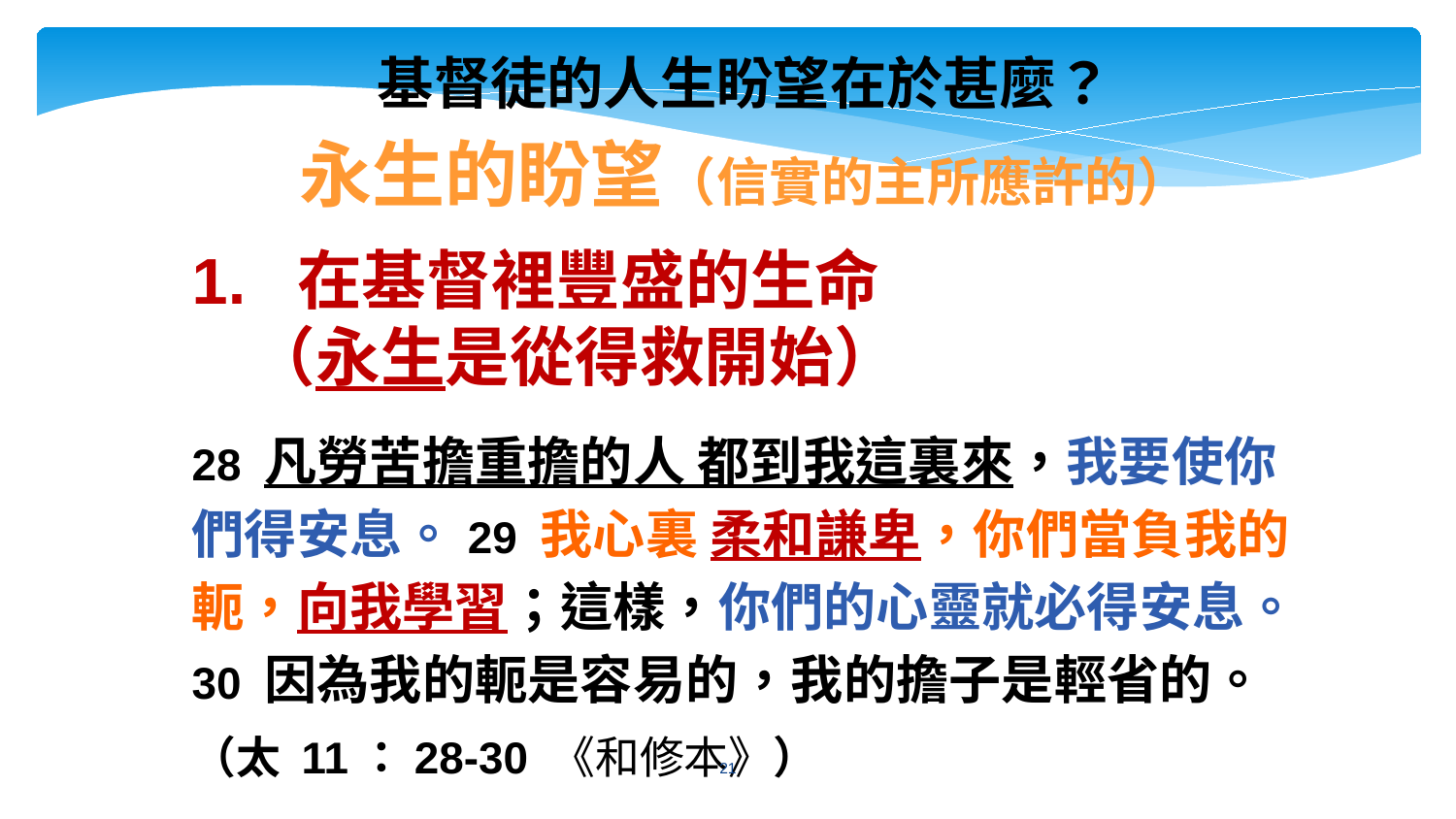

基督徒的人生盼望在於甚麼？

永生的盼望（信實的主所應許的）

1.  在基督裡豐盛的生命
    （永生是從得救開始）

28 凡勞苦擔重擔的人 都到我這裏來，我要使你們得安息。29 我心裏 柔和謙卑，你們當負我的軛，向我學習；這樣，你們的心靈就必得安息。30 因為我的軛是容易的，我的擔子是輕省的。（太 11：28-30 《和修本》）
21